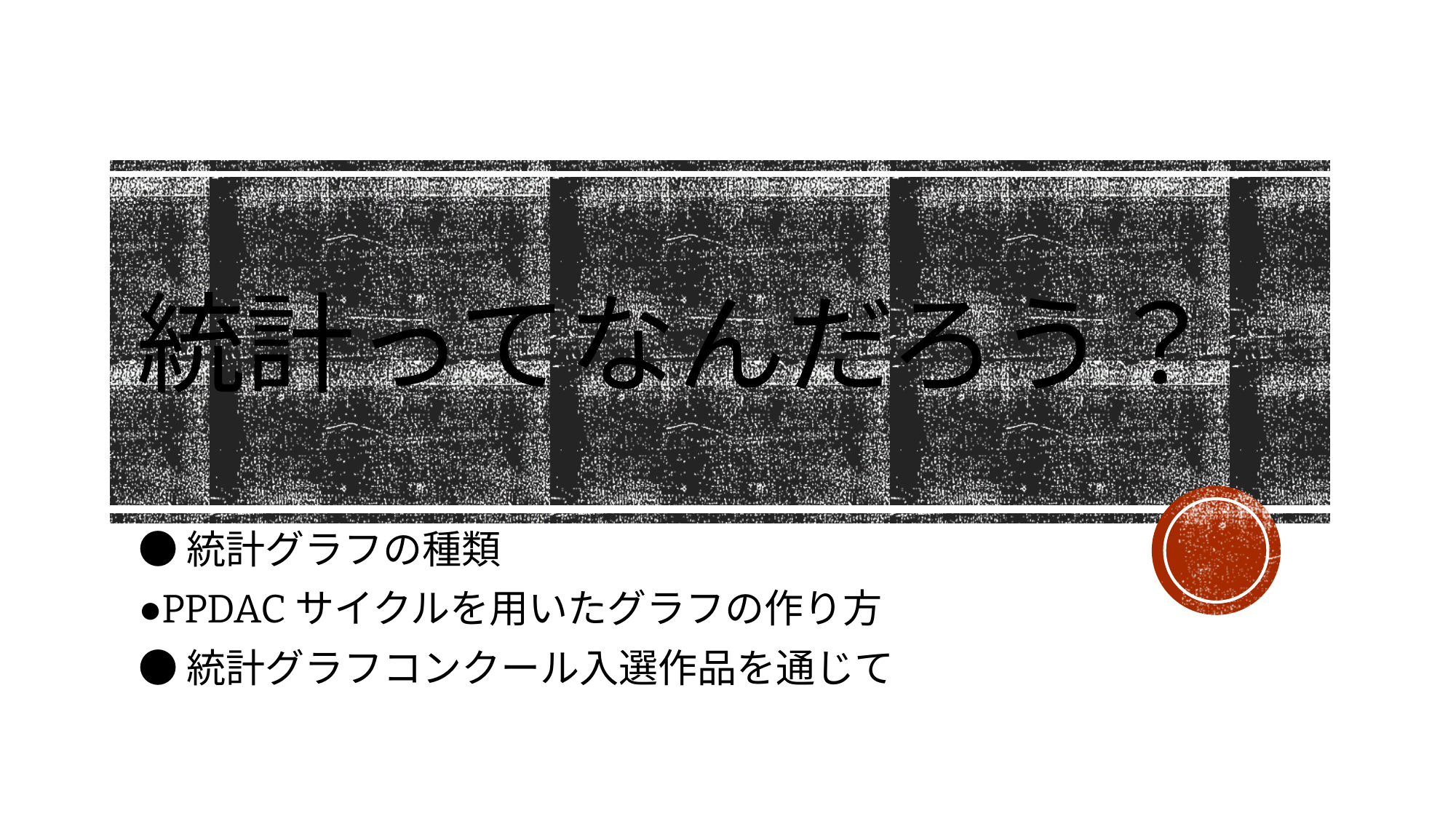

# 統計ってなんだろう？
●統計グラフの種類
●PPDACサイクルを用いたグラフの作り方
●統計グラフコンクール入選作品を通じて